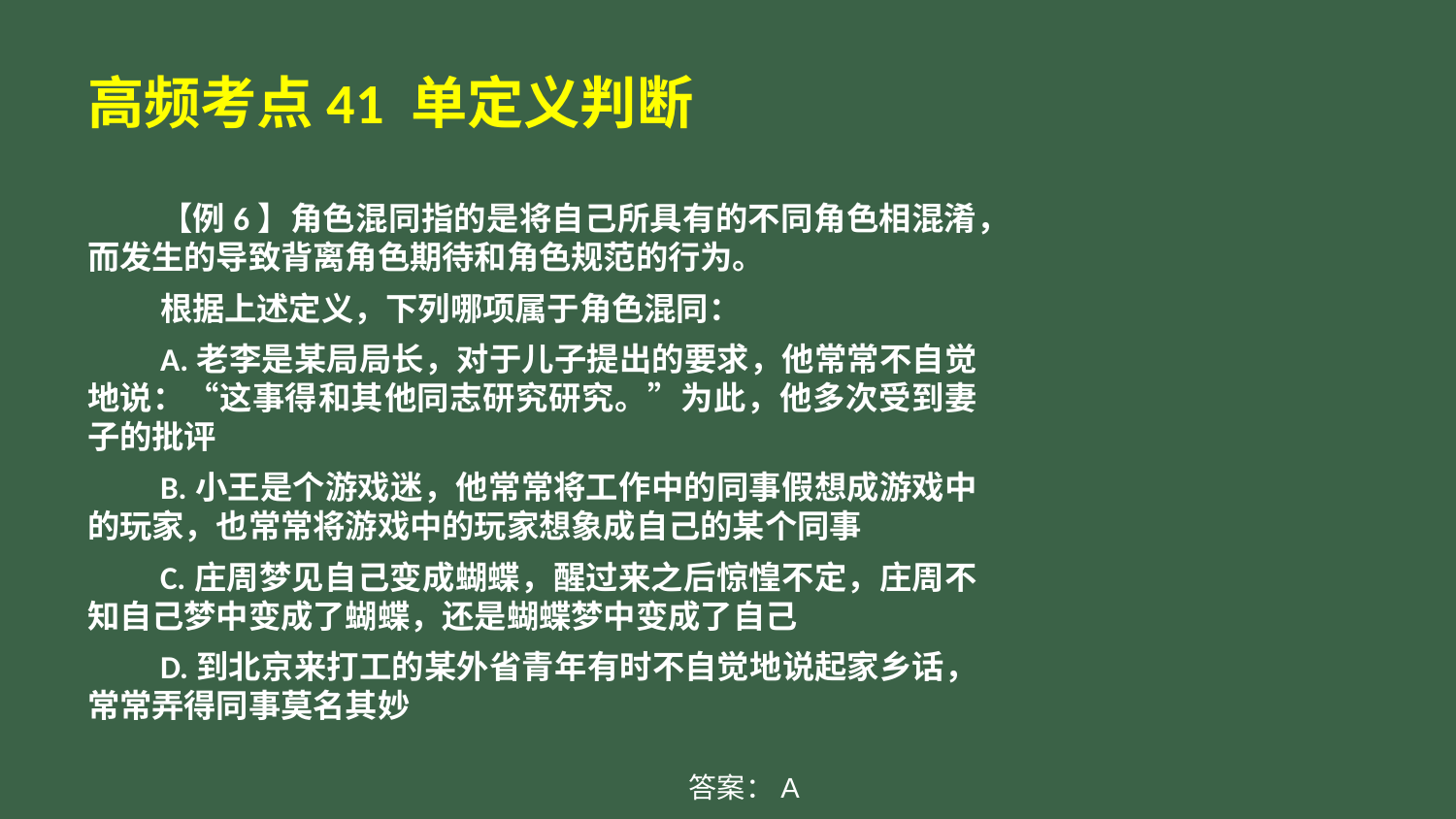

# 高频考点41 单定义判断
【例6】角色混同指的是将自己所具有的不同角色相混淆，而发生的导致背离角色期待和角色规范的行为。
根据上述定义，下列哪项属于角色混同：
A.老李是某局局长，对于儿子提出的要求，他常常不自觉地说：“这事得和其他同志研究研究。”为此，他多次受到妻子的批评
B.小王是个游戏迷，他常常将工作中的同事假想成游戏中的玩家，也常常将游戏中的玩家想象成自己的某个同事
C.庄周梦见自己变成蝴蝶，醒过来之后惊惶不定，庄周不知自己梦中变成了蝴蝶，还是蝴蝶梦中变成了自己
D.到北京来打工的某外省青年有时不自觉地说起家乡话，常常弄得同事莫名其妙

答案：A